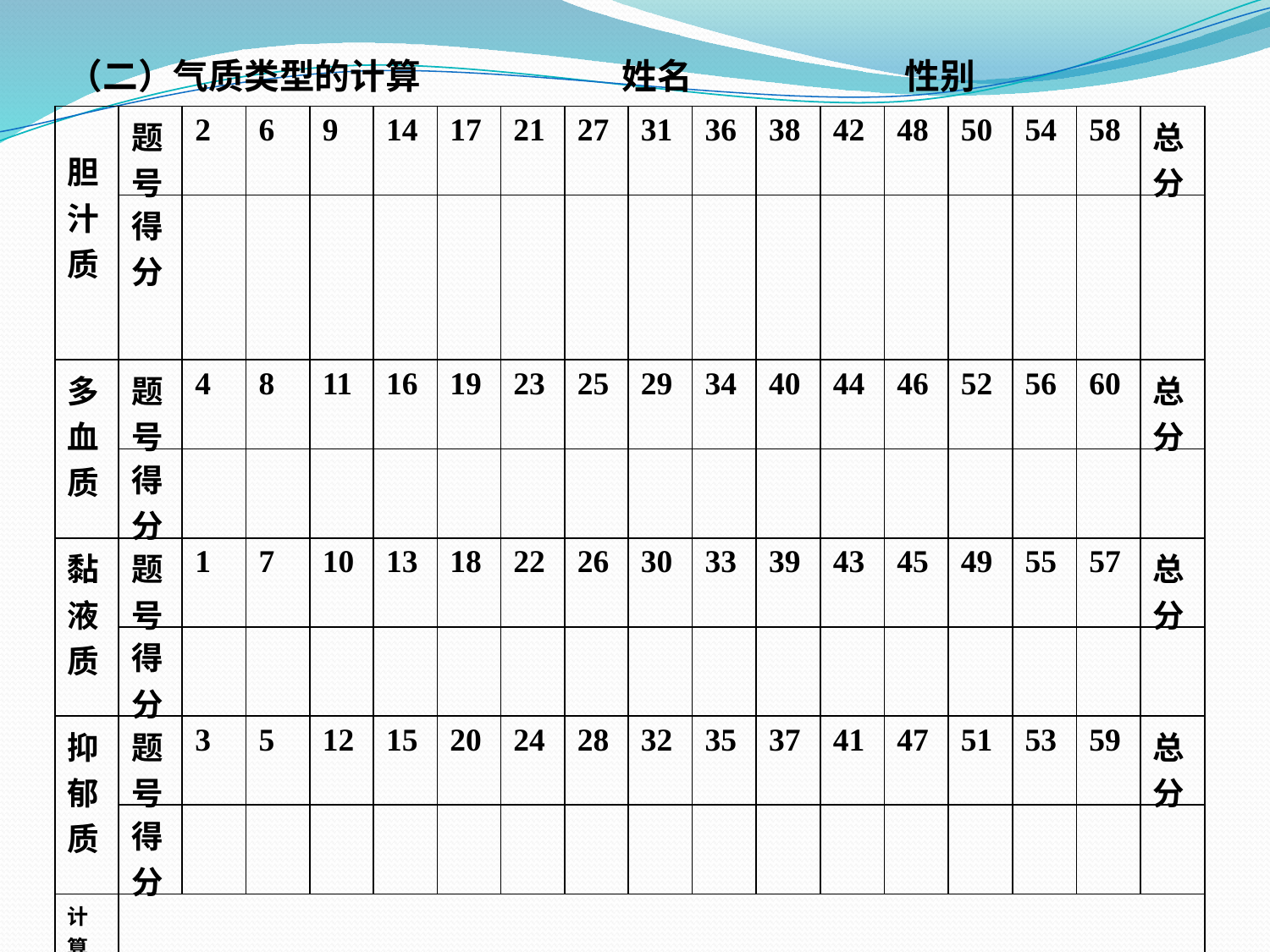

（二）气质类型的计算                         姓名　　　　　　性别
| 胆汁质 | 题号 | 2 | 6 | 9 | 14 | 17 | 21 | 27 | 31 | 36 | 38 | 42 | 48 | 50 | 54 | 58 | 总分 |
| --- | --- | --- | --- | --- | --- | --- | --- | --- | --- | --- | --- | --- | --- | --- | --- | --- | --- |
|  | 得分 |  |  |  |  |  |  |  |  |  |  |  |  |  |  |  |  |
| 多血质 | 题号 | 4 | 8 | 11 | 16 | 19 | 23 | 25 | 29 | 34 | 40 | 44 | 46 | 52 | 56 | 60 | 总分 |
|  | 得分 |  |  |  |  |  |  |  |  |  |  |  |  |  |  |  |  |
| 黏液质 | 题号 | 1 | 7 | 10 | 13 | 18 | 22 | 26 | 30 | 33 | 39 | 43 | 45 | 49 | 55 | 57 | 总分 |
|  | 得分 |  |  |  |  |  |  |  |  |  |  |  |  |  |  |  |  |
| 抑郁质 | 题号 | 3 | 5 | 12 | 15 | 20 | 24 | 28 | 32 | 35 | 37 | 41 | 47 | 51 | 53 | 59 | 总分 |
|  | 得分 |  |  |  |  |  |  |  |  |  |  |  |  |  |  |  |  |
| 计算结果 |  |  |  |  |  |  |  |  |  |  |  |  |  |  |  |  |  |